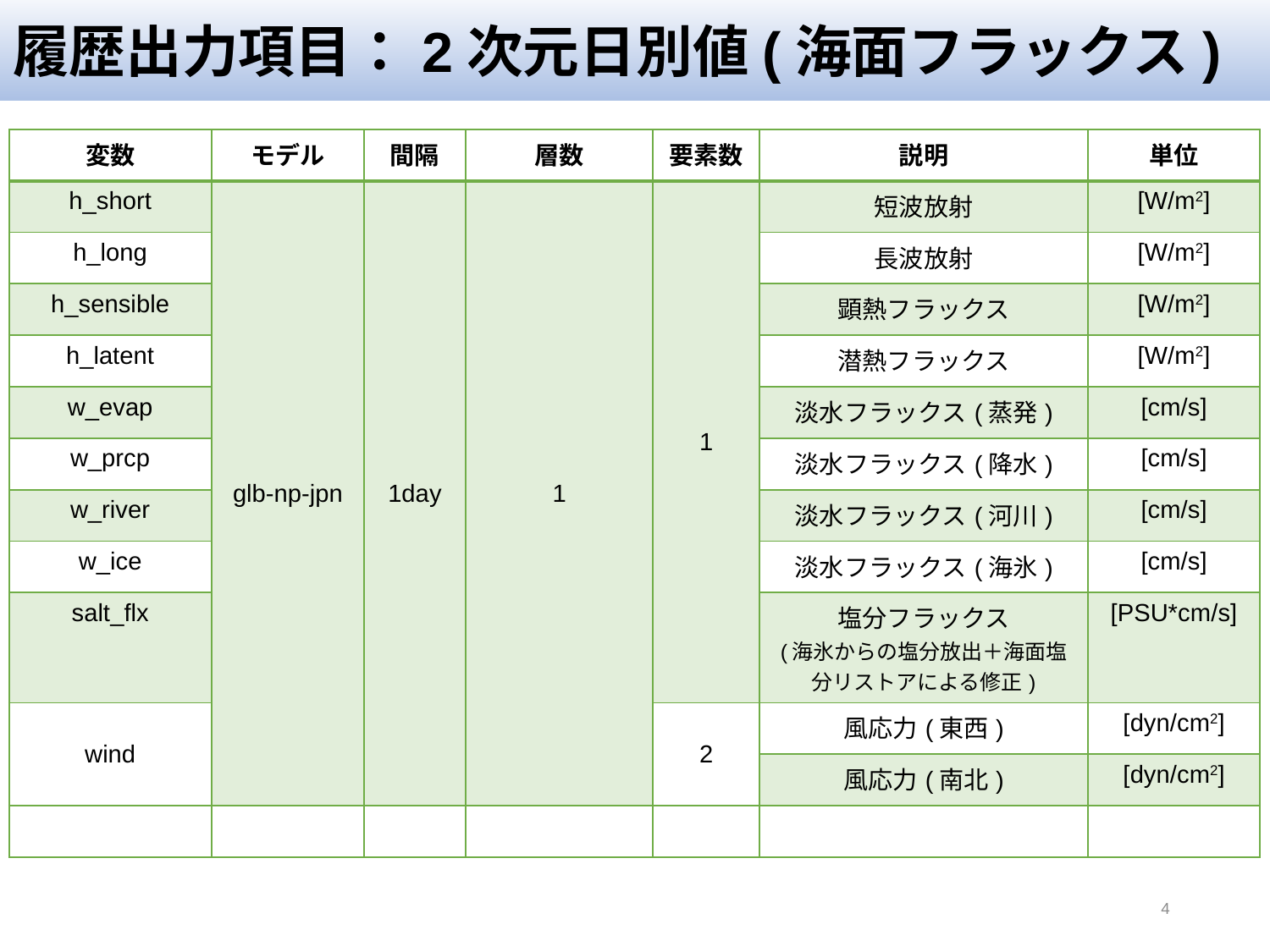

# 履歴出力項目：2次元日別値(海面フラックス)
| 変数 | モデル | 間隔 | 層数 | 要素数 | 説明 | 単位 |
| --- | --- | --- | --- | --- | --- | --- |
| h\_short | glb-np-jpn | 1day | 1 | 1 | 短波放射 | [W/m2] |
| h\_long |  |  |  |  | 長波放射 | [W/m2] |
| h\_sensible |  |  |  |  | 顕熱フラックス | [W/m2] |
| h\_latent |  |  |  |  | 潜熱フラックス | [W/m2] |
| w\_evap |  |  |  |  | 淡水フラックス(蒸発) | [cm/s] |
| w\_prcp |  |  |  |  | 淡水フラックス(降水) | [cm/s] |
| w\_river |  |  |  |  | 淡水フラックス(河川) | [cm/s] |
| w\_ice |  |  |  |  | 淡水フラックス(海氷) | [cm/s] |
| salt\_flx |  |  |  |  | 塩分フラックス (海氷からの塩分放出＋海面塩分リストアによる修正) | [PSU\*cm/s] |
| wind |  |  |  | 2 | 風応力(東西) | [dyn/cm2] |
|  |  |  |  |  | 風応力(南北) | [dyn/cm2] |
|  |  |  |  |  |  |  |
4